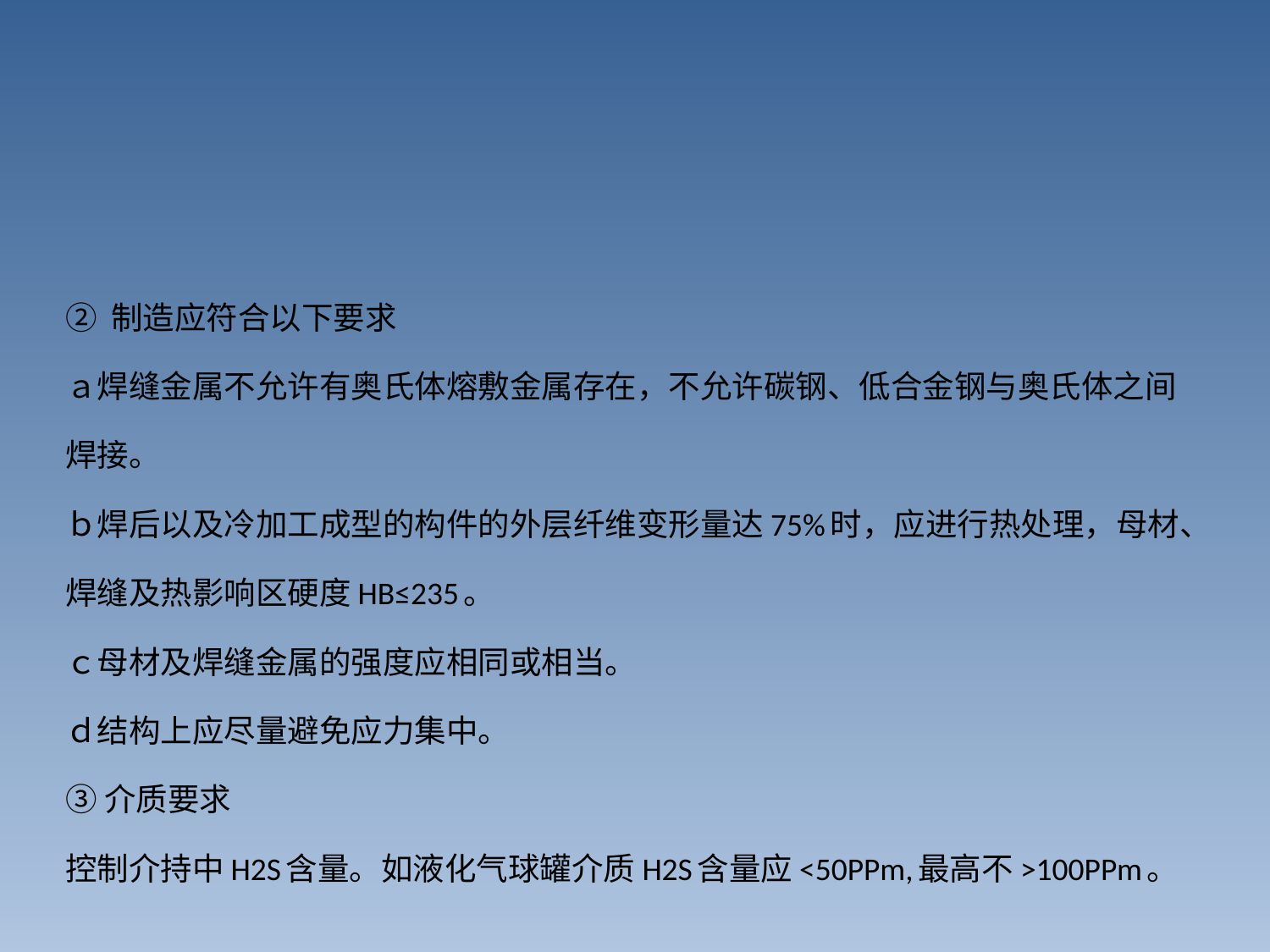

# ② 制造应符合以下要求 ａ焊缝金属不允许有奥氏体熔敷金属存在，不允许碳钢、低合金钢与奥氏体之间焊接。 ｂ焊后以及冷加工成型的构件的外层纤维变形量达75%时，应进行热处理，母材、焊缝及热影响区硬度HB≤235。 ｃ母材及焊缝金属的强度应相同或相当。 ｄ结构上应尽量避免应力集中。 ③ 介质要求 控制介持中H2S含量。如液化气球罐介质H2S含量应<50PPm,最高不>100PPm。